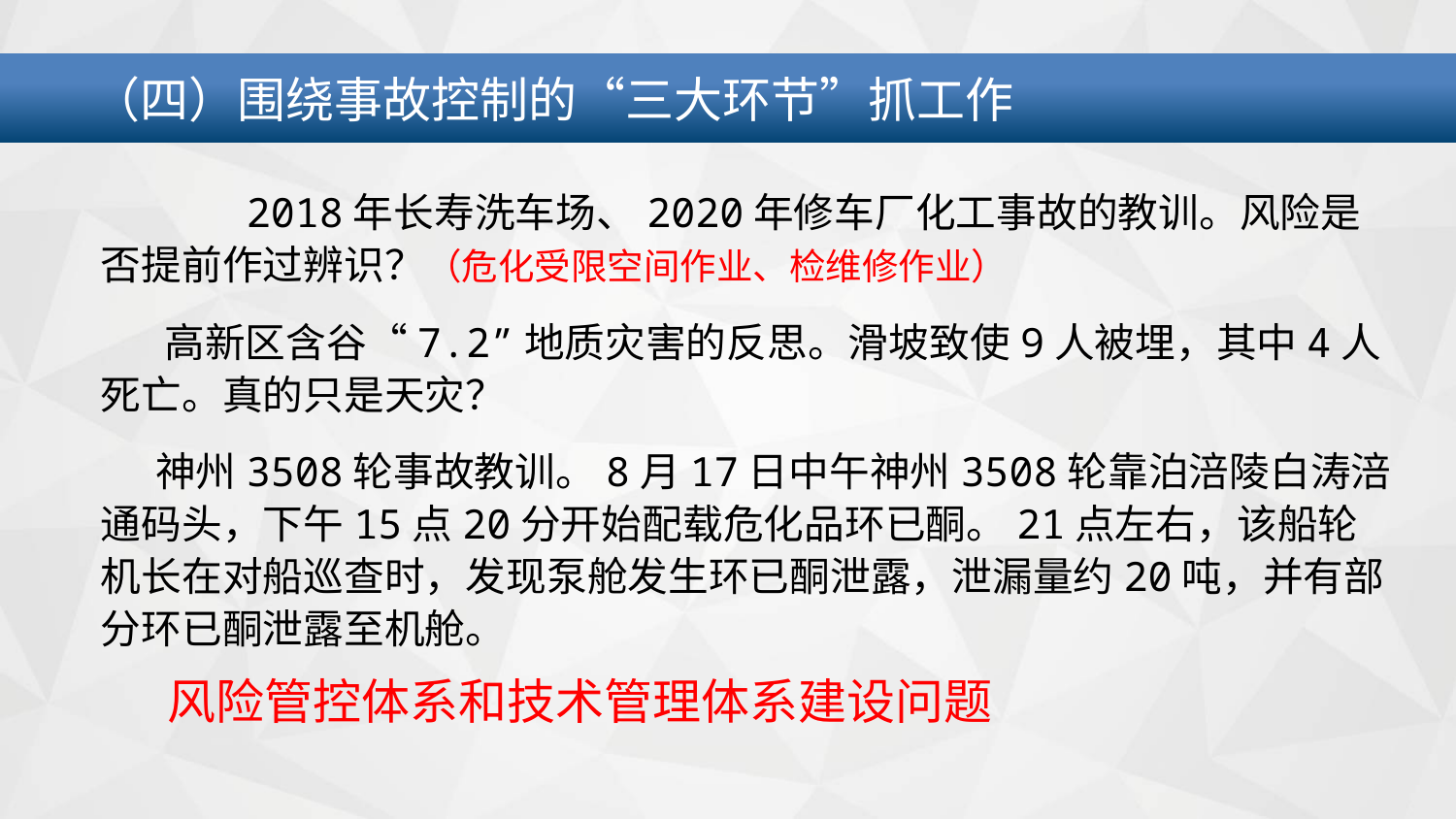

（四）围绕事故控制的“三大环节”抓工作
      2018年长寿洗车场、2020年修车厂化工事故的教训。风险是否提前作过辨识？（危化受限空间作业、检维修作业）

      高新区含谷“7.2”地质灾害的反思。滑坡致使9人被埋，其中4人死亡。真的只是天灾？

     神州3508轮事故教训。8月17日中午神州3508轮靠泊涪陵白涛涪通码头，下午15点20分开始配载危化品环已酮。21点左右，该船轮机长在对船巡查时，发现泵舱发生环已酮泄露，泄漏量约20吨，并有部分环已酮泄露至机舱。

     风险管控体系和技术管理体系建设问题